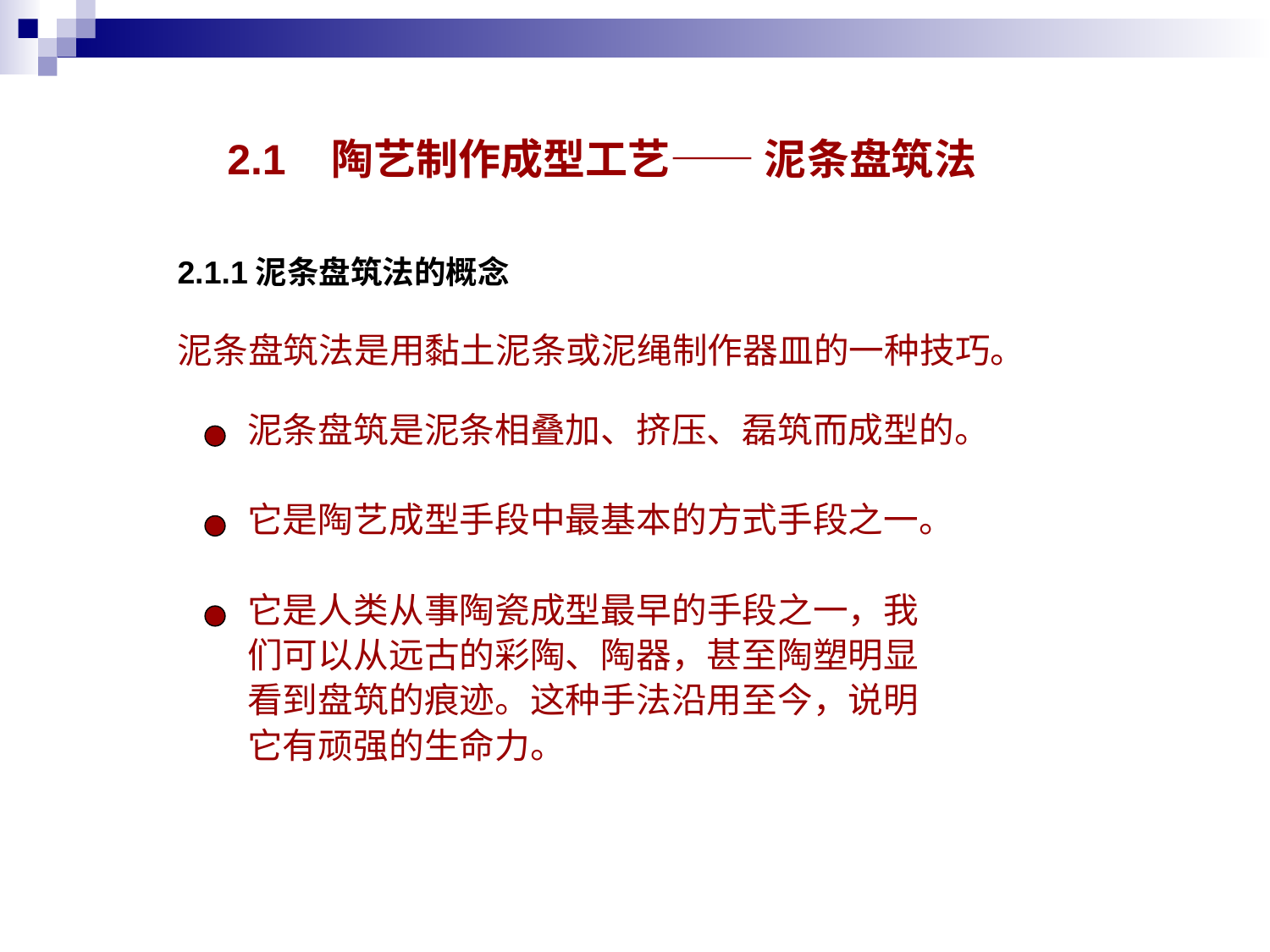

2.1   陶艺制作成型工艺—— 泥条盘筑法
2.1.1泥条盘筑法的概念

泥条盘筑法是用黏土泥条或泥绳制作器皿的一种技巧。
泥条盘筑是泥条相叠加、挤压、磊筑而成型的。

它是陶艺成型手段中最基本的方式手段之一。

它是人类从事陶瓷成型最早的手段之一，我
们可以从远古的彩陶、陶器，甚至陶塑明显
看到盘筑的痕迹。这种手法沿用至今，说明
它有顽强的生命力。